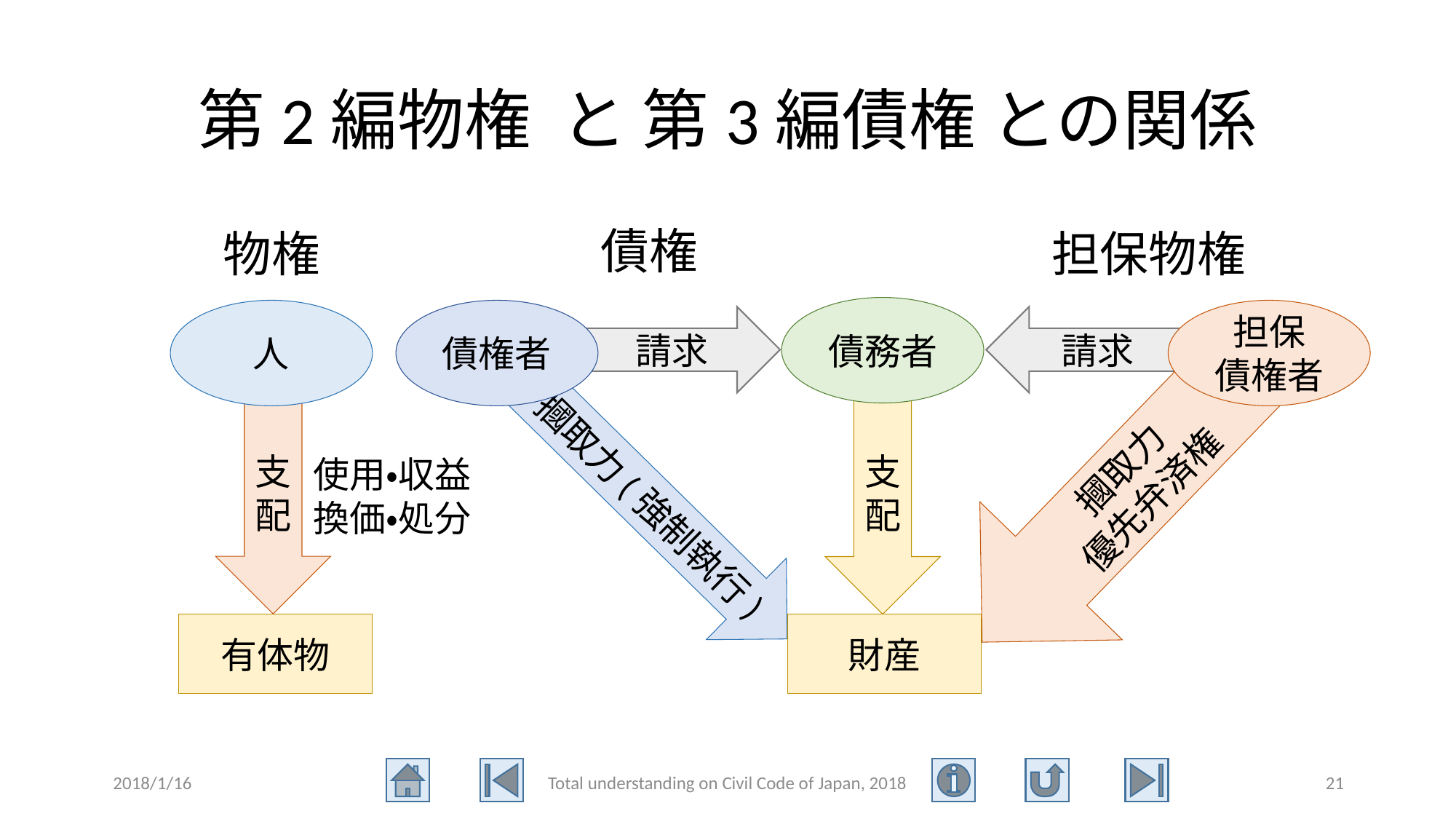

# 第2編物権  と 第3編債権 との関係
債権
物権
担保物権
債務者
人
債権者
担保
債権者
請求
請求
支配
支配
摑取力
優先弁済権
摑取力(強制執行)
使用・収益
換価・処分
有体物
財産
2018/1/16
Total understanding on Civil Code of Japan, 2018
21